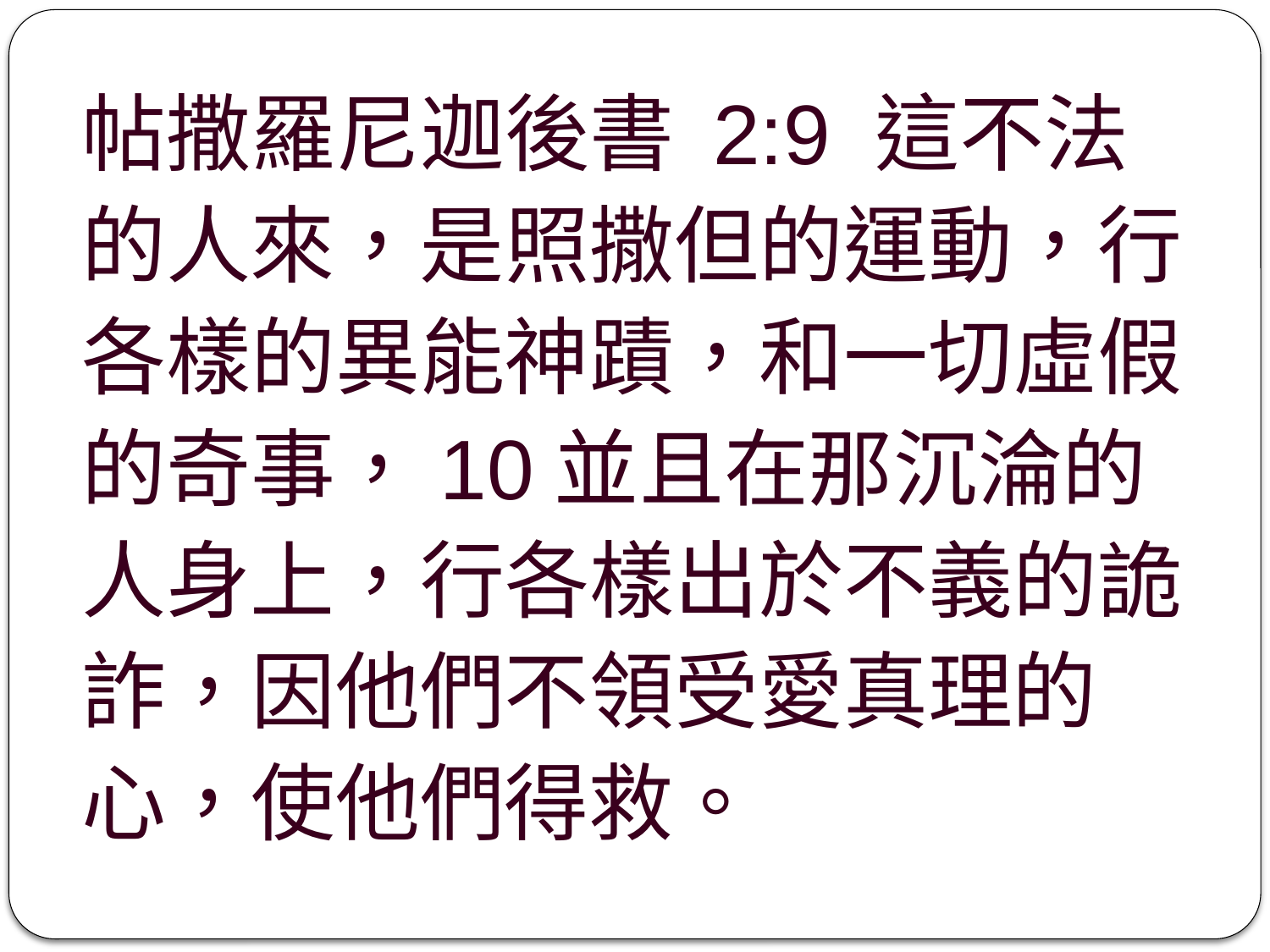

帖撒羅尼迦後書 2:9 這不法的人來，是照撒但的運動，行各樣的異能神蹟，和一切虛假的奇事，10並且在那沉淪的人身上，行各樣出於不義的詭詐，因他們不領受愛真理的心，使他們得救。